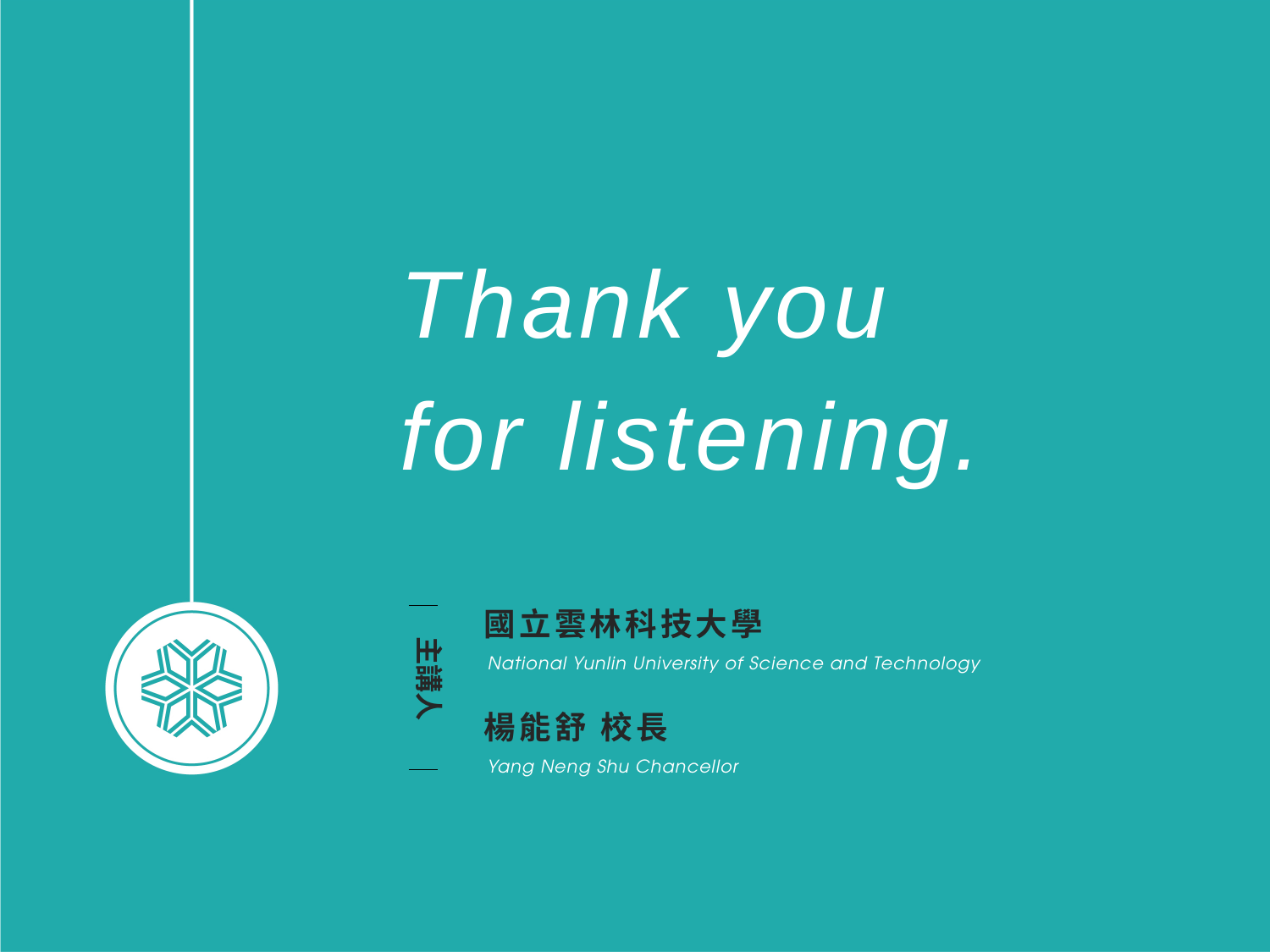

Thank you
for listening.
國立雲林科技大學
主講人
National Yunlin University of Science and Technology
楊能舒 校長
Yang Neng Shu Chancellor